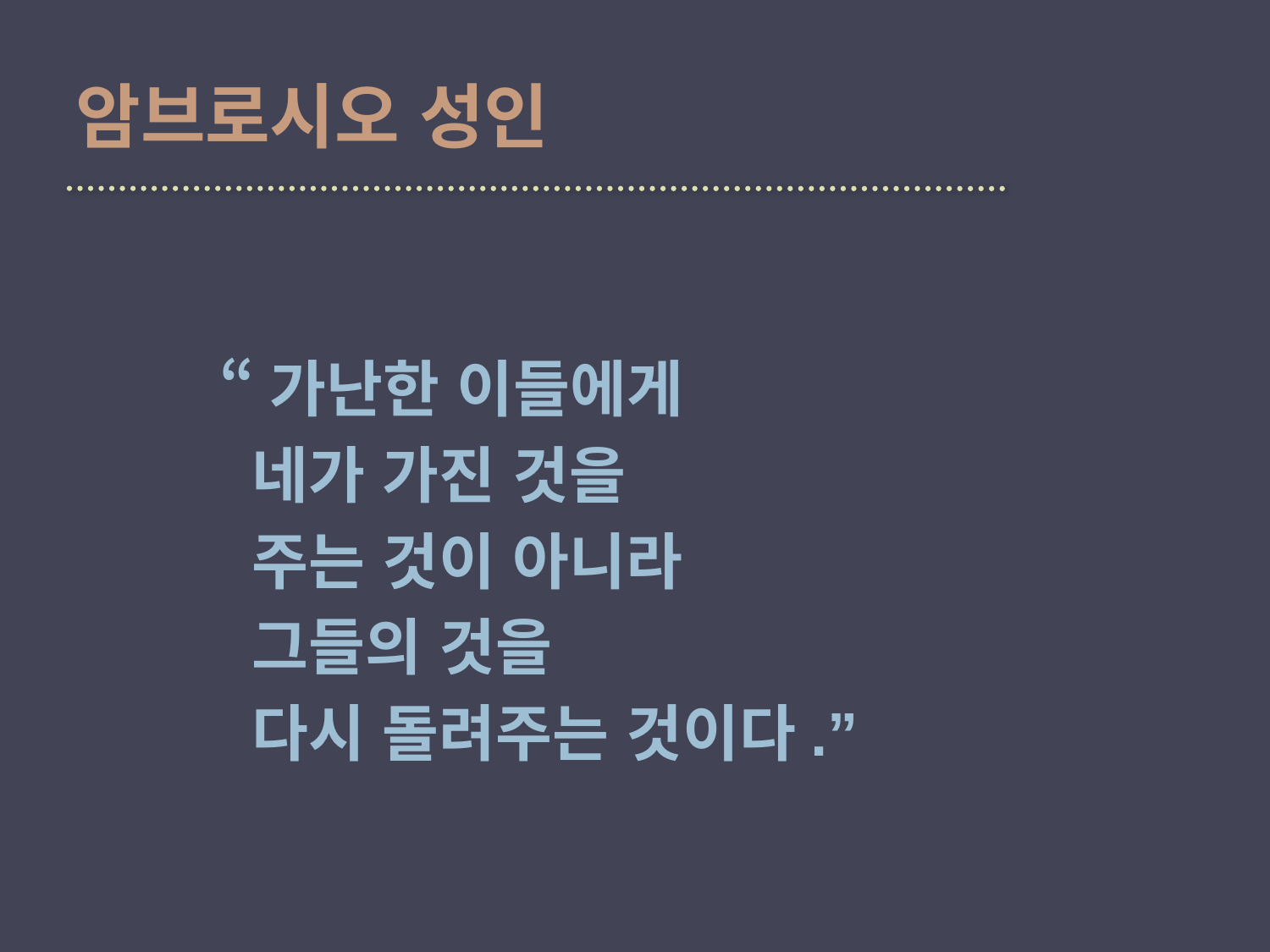

# 암브로시오 성인

    “가난한 이들에게
     네가 가진 것을
     주는 것이 아니라
     그들의 것을
     다시 돌려주는 것이다.”